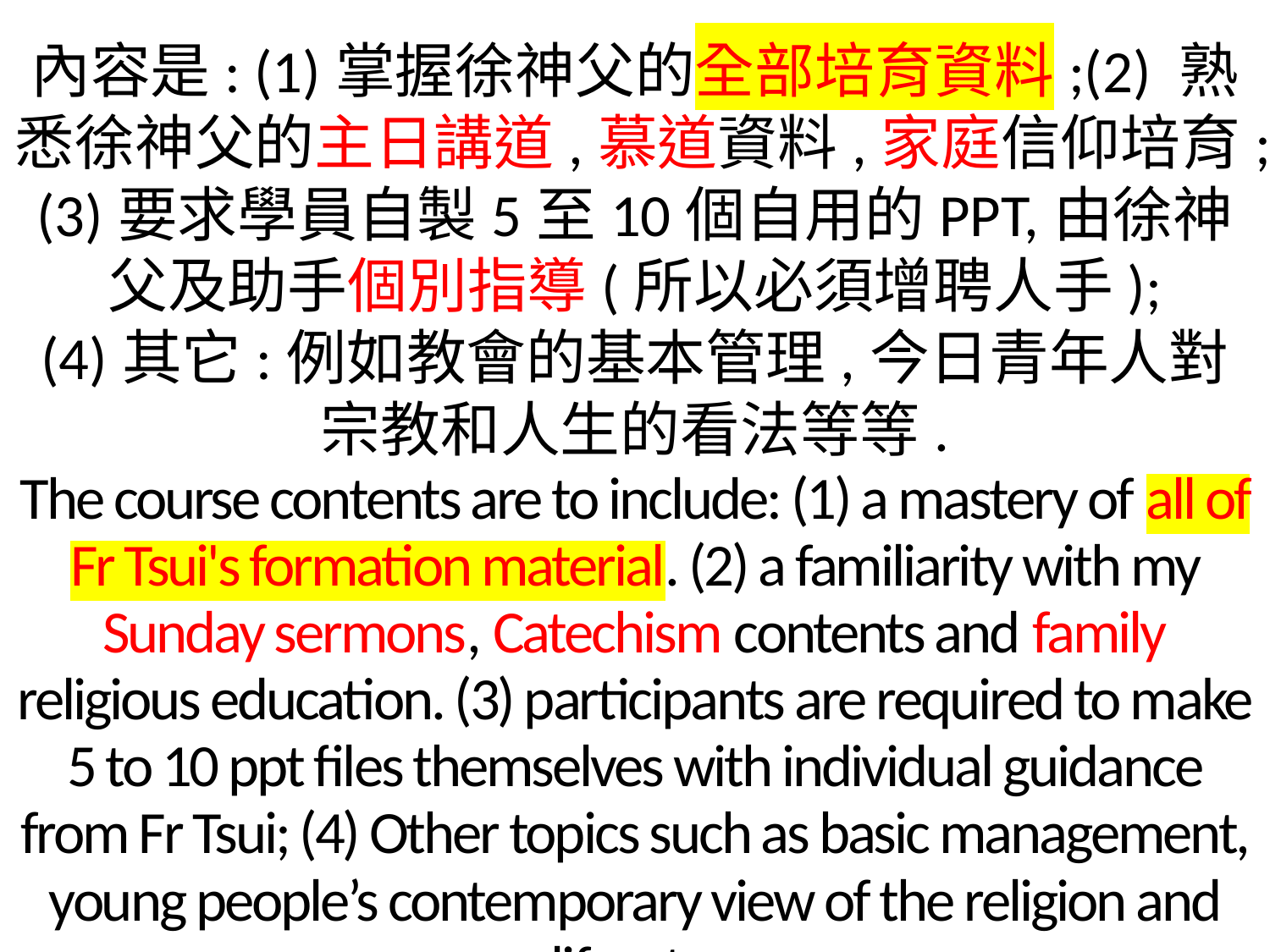

內容是: (1)掌握徐神父的全部培育資料;(2) 熟悉徐神父的主日講道,慕道資料,家庭信仰培育;
(3)要求學員自製5至10個自用的PPT,由徐神父及助手個別指導(所以必須增聘人手);
(4)其它:例如教會的基本管理,今日青年人對宗教和人生的看法等等.
The course contents are to include: (1) a mastery of all of Fr Tsui's formation material. (2) a familiarity with my Sunday sermons, Catechism contents and family religious education. (3) participants are required to make 5 to 10 ppt files themselves with individual guidance from Fr Tsui; (4) Other topics such as basic management, young people’s contemporary view of the religion and life, etc.